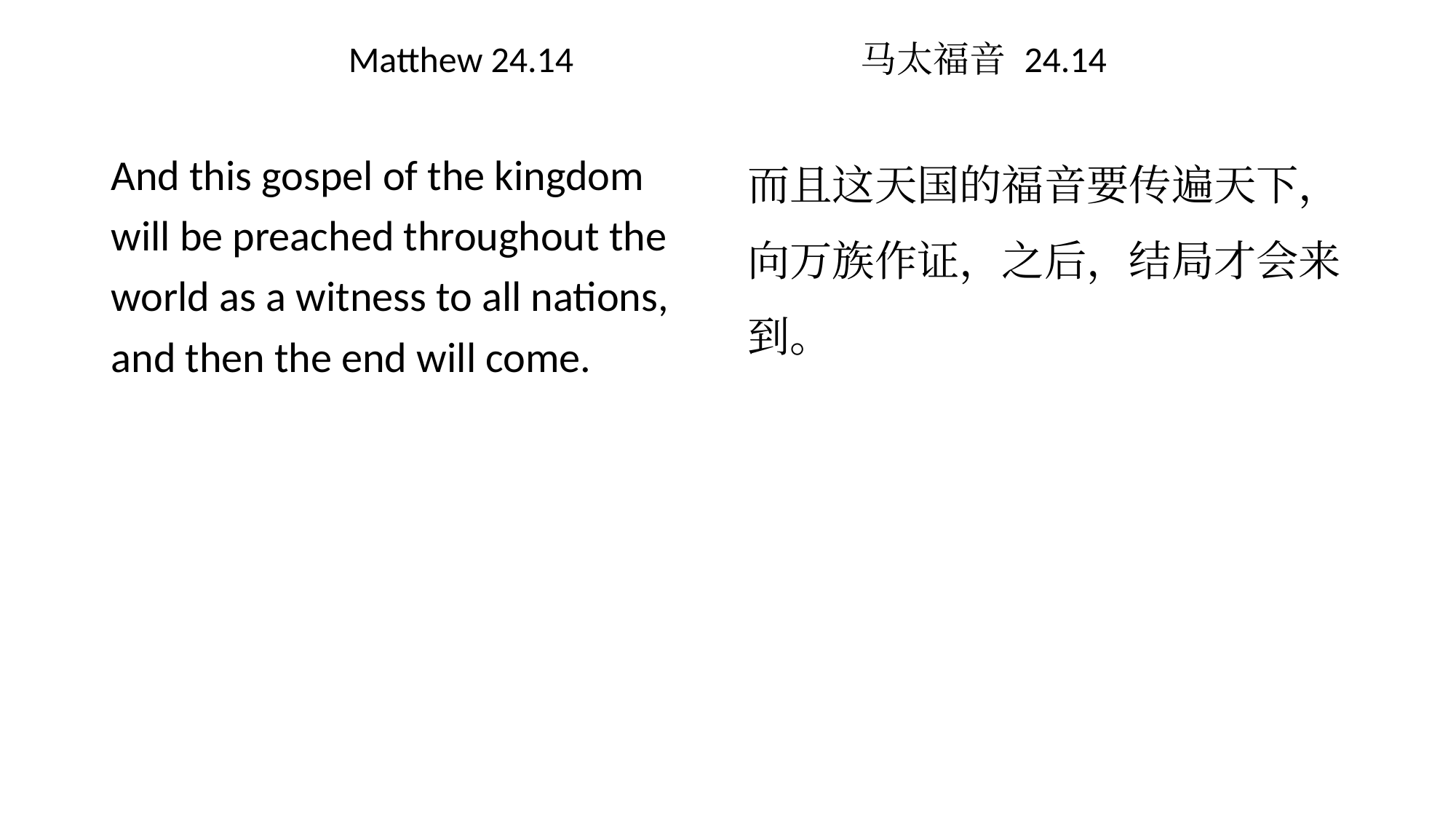

# Matthew 24.14                                  马太福音 24.14
而且这天国的福音要传遍天下，向万族作证，之后，结局才会来到。
And this gospel of the kingdom will be preached throughout the world as a witness to all nations, and then the end will come.